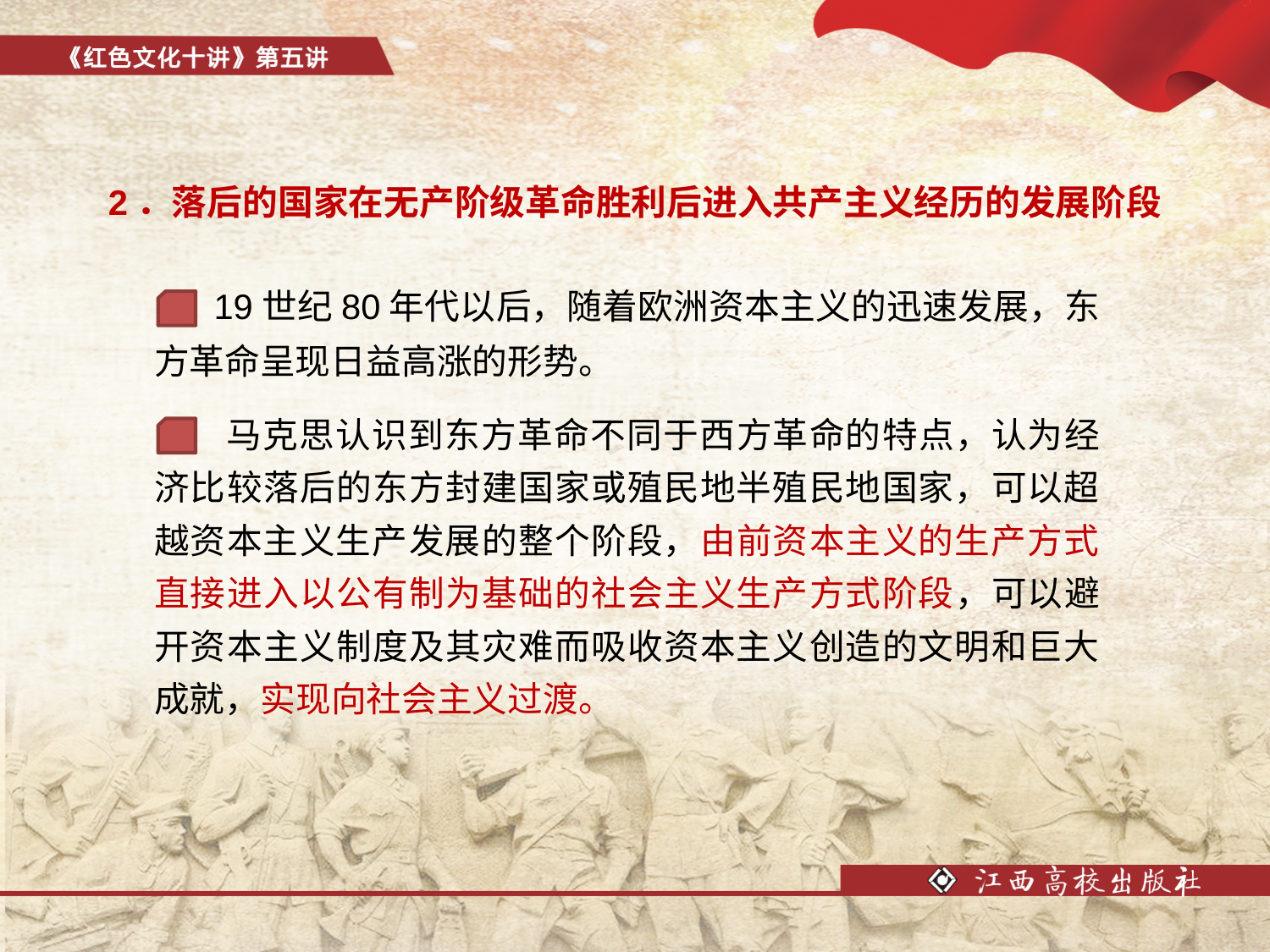

# 2．落后的国家在无产阶级革命胜利后进入共产主义经历的发展阶段
      19世纪80年代以后，随着欧洲资本主义的迅速发展，东方革命呈现日益高涨的形势。
       马克思认识到东方革命不同于西方革命的特点，认为经济比较落后的东方封建国家或殖民地半殖民地国家，可以超越资本主义生产发展的整个阶段，由前资本主义的生产方式直接进入以公有制为基础的社会主义生产方式阶段，可以避开资本主义制度及其灾难而吸收资本主义创造的文明和巨大成就，实现向社会主义过渡。